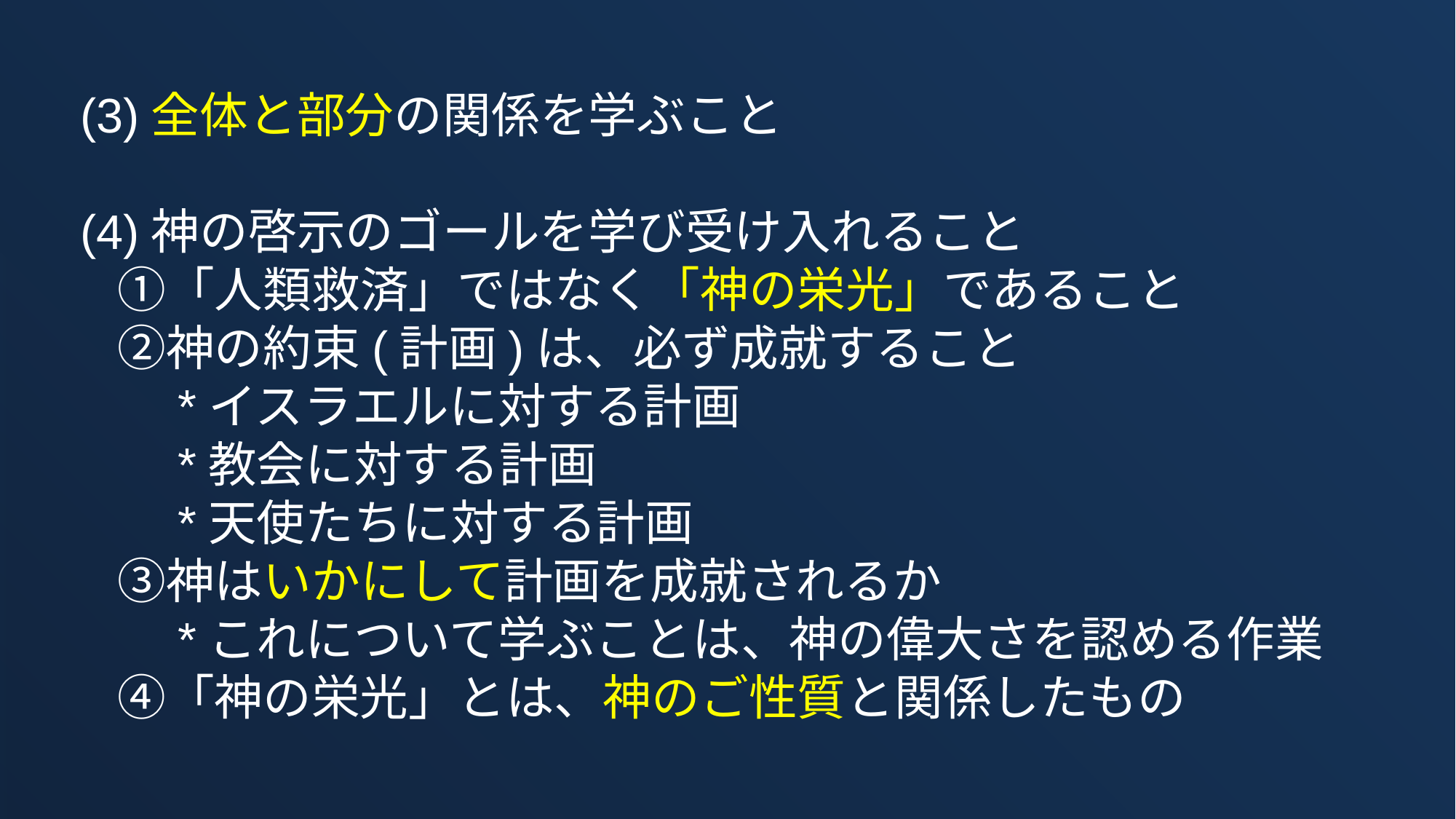

(3)全体と部分の関係を学ぶこと

　(4)神の啓示のゴールを学び受け入れること
　　①「人類救済」ではなく「神の栄光」であること
　　②神の約束(計画)は、必ず成就すること
　　　*イスラエルに対する計画
　　　*教会に対する計画
　　　*天使たちに対する計画
　　③神はいかにして計画を成就されるか
　　　*これについて学ぶことは、神の偉大さを認める作業
　　④「神の栄光」とは、神のご性質と関係したもの